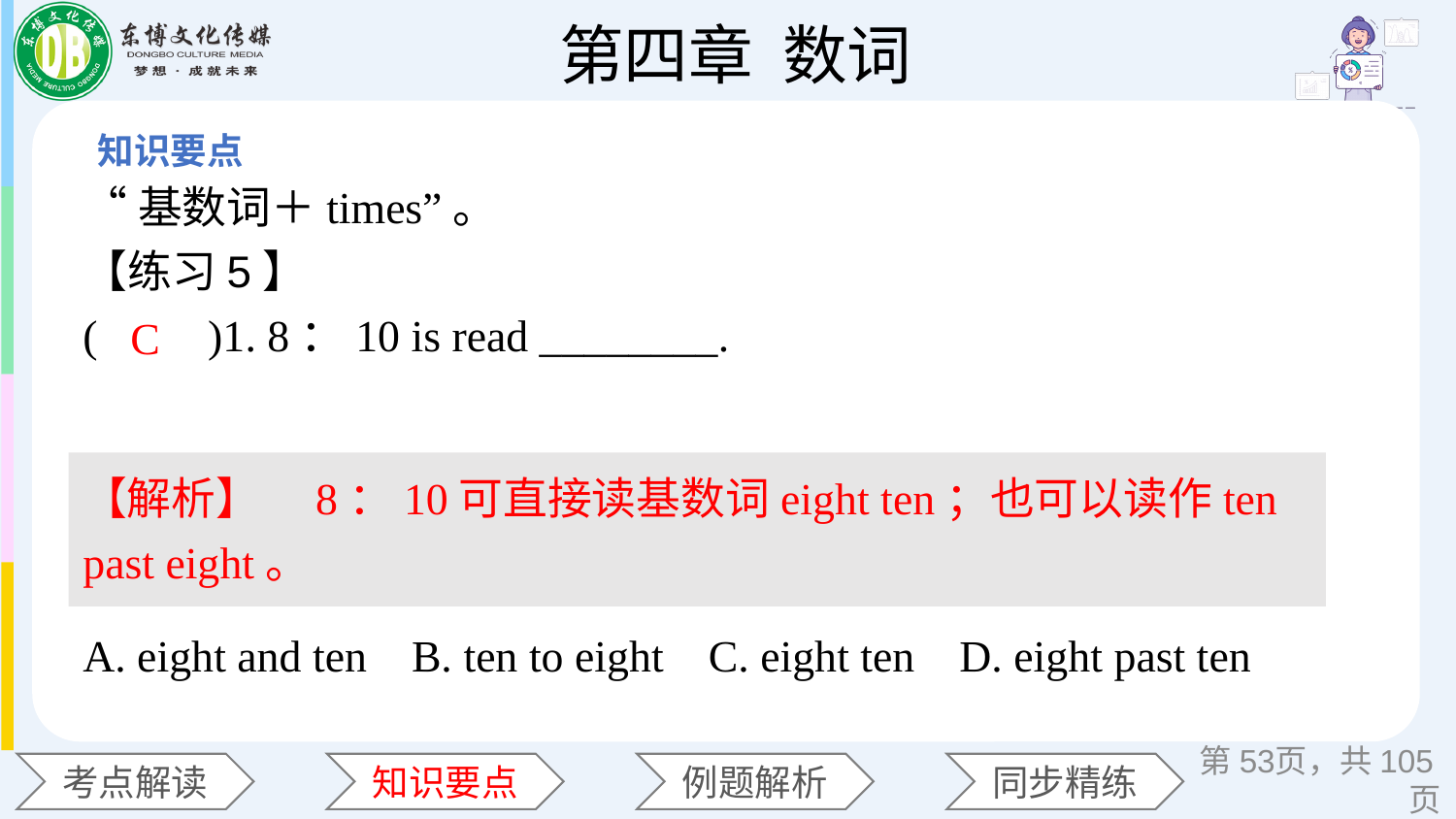

“基数词＋times”。
【练习5】
(　　)1. 8：10 is read ________.
A. eight and ten    B. ten to eight    C. eight ten    D. eight past ten

C
【解析】　8：10可直接读基数词eight ten；也可以读作ten past eight。
第53页，共105页